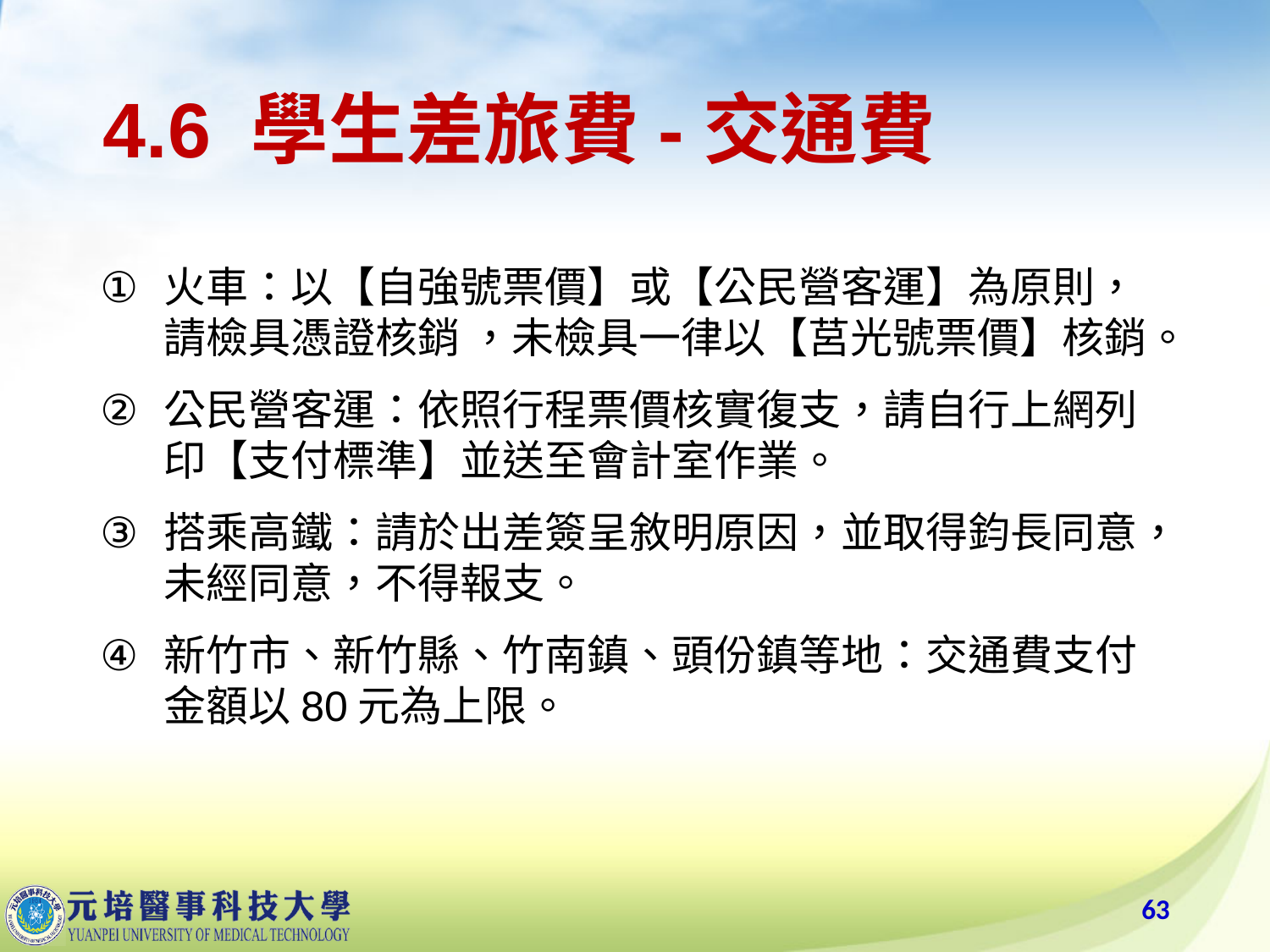

# 4.6 學生差旅費-交通費
火車：以【自強號票價】或【公民營客運】為原則，請檢具憑證核銷 ，未檢具一律以【莒光號票價】核銷。
公民營客運：依照行程票價核實復支，請自行上網列印【支付標準】並送至會計室作業。
搭乘高鐵：請於出差簽呈敘明原因，並取得鈞長同意，未經同意，不得報支。
新竹市、新竹縣、竹南鎮、頭份鎮等地：交通費支付金額以80元為上限。

63